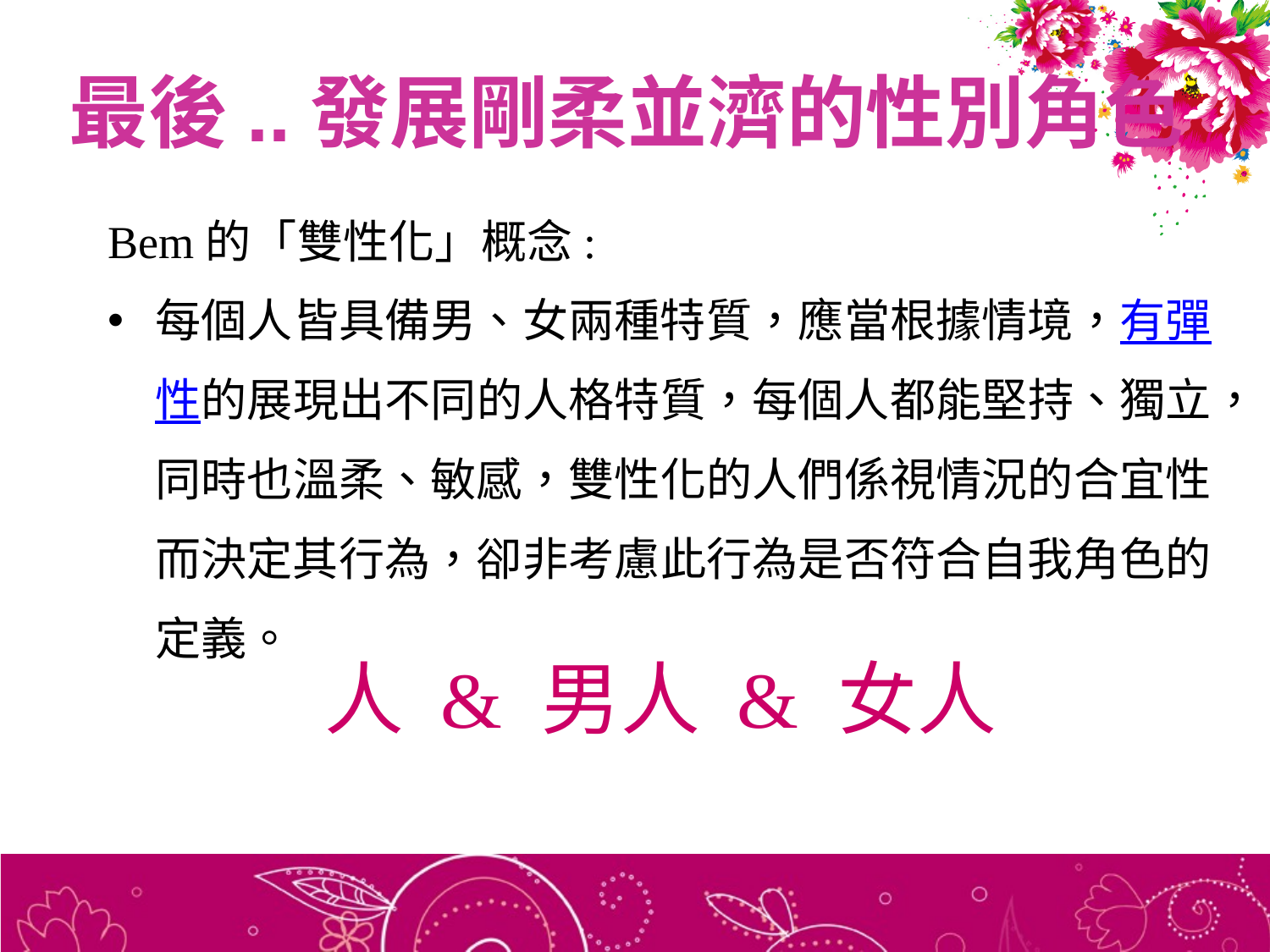

# 最後..發展剛柔並濟的性別角色
Bem的「雙性化」概念:
每個人皆具備男、女兩種特質，應當根據情境，有彈性的展現出不同的人格特質，每個人都能堅持、獨立，同時也溫柔、敏感，雙性化的人們係視情況的合宜性而決定其行為，卻非考慮此行為是否符合自我角色的定義。
人 & 男人 & 女人